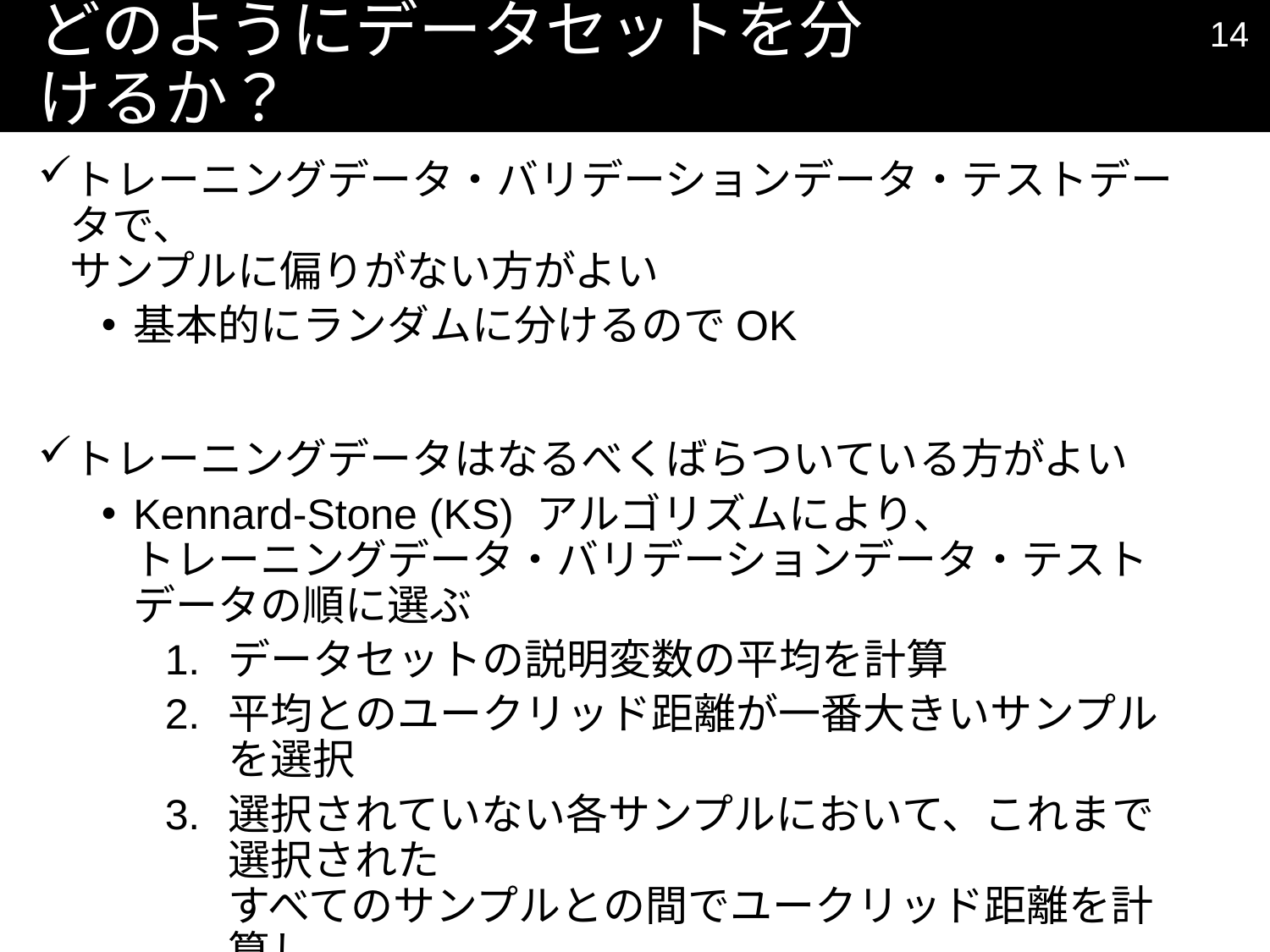

14
# どのようにデータセットを分けるか？
トレーニングデータ・バリデーションデータ・テストデータで、
サンプルに偏りがない方がよい
基本的にランダムに分けるのでOK

トレーニングデータはなるべくばらついている方がよい
Kennard-Stone (KS) アルゴリズムにより、
トレーニングデータ・バリデーションデータ・テストデータの順に選ぶ
データセットの説明変数の平均を計算
平均とのユークリッド距離が一番大きいサンプルを選択
選択されていない各サンプルにおいて、これまで選択された
すべてのサンプルとの間でユークリッド距離を計算し、
その中の最小値を代表距離とする
代表距離が最も大きいサンプルを選択する
3. と 4. とを繰り返す